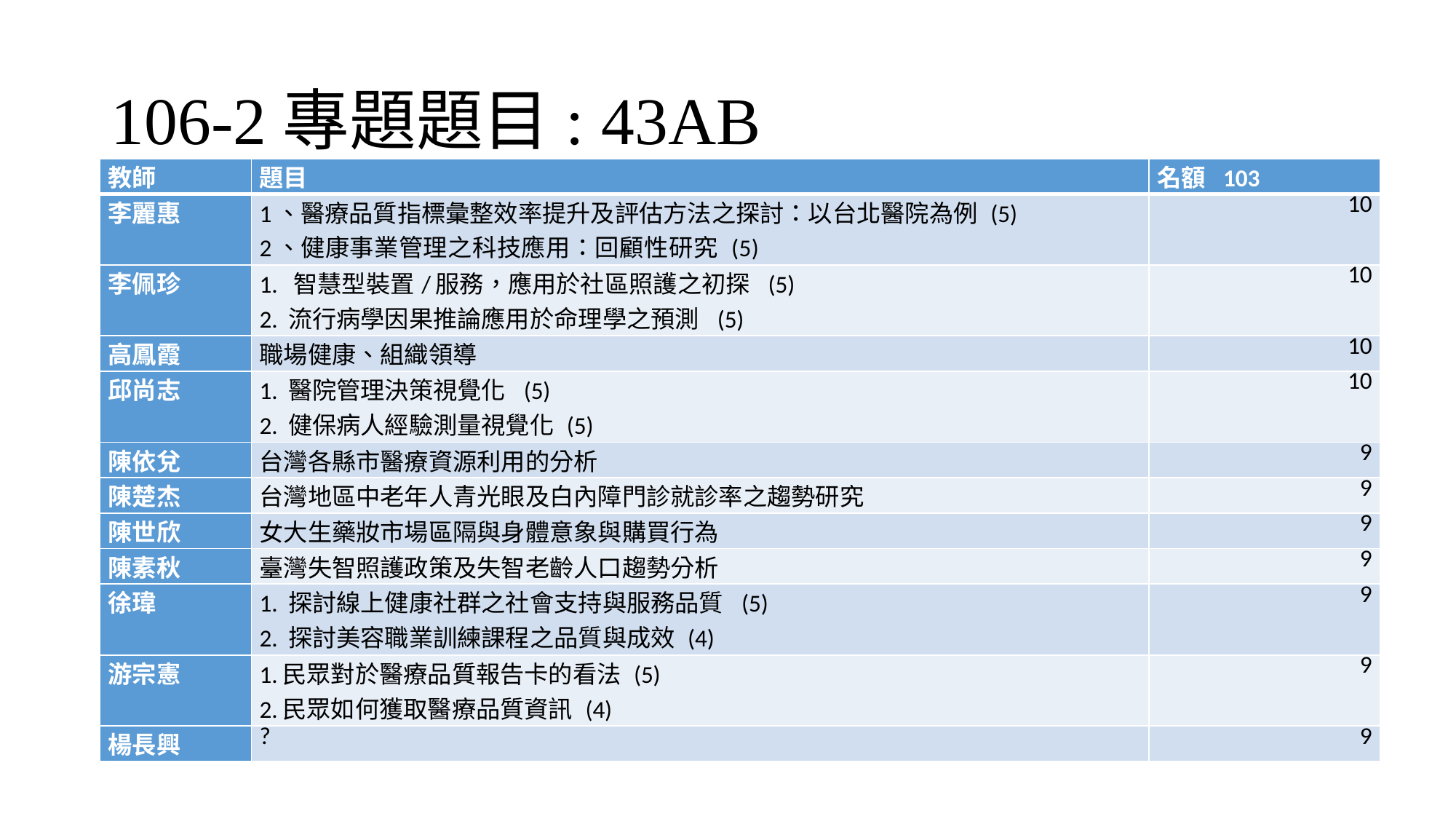

# 106-2專題題目: 43AB
| 教師 | 題目 | 名額 103 |
| --- | --- | --- |
| 李麗惠 | 1、醫療品質指標彙整效率提升及評估方法之探討：以台北醫院為例 (5) 2、健康事業管理之科技應用：回顧性研究 (5) | 10 |
| 李佩珍 | 1.  智慧型裝置/服務，應用於社區照護之初探 (5) 2. 流行病學因果推論應用於命理學之預測 (5) | 10 |
| 高鳳霞 | 職場健康、組織領導 | 10 |
| 邱尚志 | 1. 醫院管理決策視覺化 (5) 2. 健保病人經驗測量視覺化 (5) | 10 |
| 陳依兌 | 台灣各縣市醫療資源利用的分析 | 9 |
| 陳楚杰 | 台灣地區中老年人青光眼及白內障門診就診率之趨勢研究 | 9 |
| 陳世欣 | 女大生藥妝市場區隔與身體意象與購買行為 | 9 |
| 陳素秋 | 臺灣失智照護政策及失智老齡人口趨勢分析 | 9 |
| 徐瑋 | 1. 探討線上健康社群之社會支持與服務品質 (5) 2. 探討美容職業訓練課程之品質與成效 (4) | 9 |
| 游宗憲 | 1.民眾對於醫療品質報告卡的看法 (5) 2.民眾如何獲取醫療品質資訊 (4) | 9 |
| 楊長興 | ? | 9 |